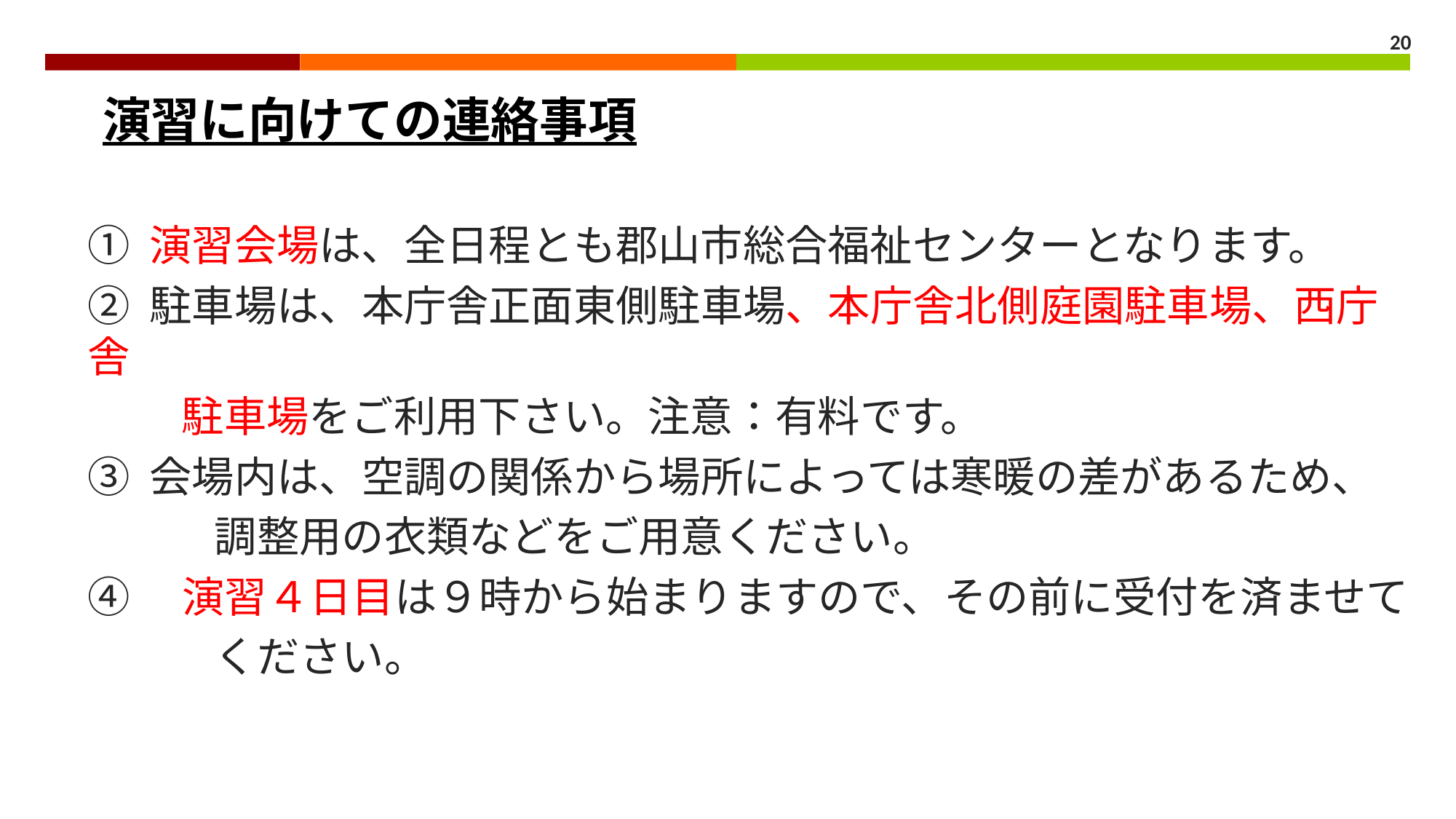

20
# 演習に向けての連絡事項

① 演習会場は、全日程とも郡山市総合福祉センターとなります。
② 駐車場は、本庁舎正面東側駐車場、本庁舎北側庭園駐車場、西庁舎
　　 駐車場をご利用下さい。注意：有料です。
③ 会場内は、空調の関係から場所によっては寒暖の差があるため、
　　　調整用の衣類などをご用意ください。
④　演習４日目は９時から始まりますので、その前に受付を済ませて
　　　ください。